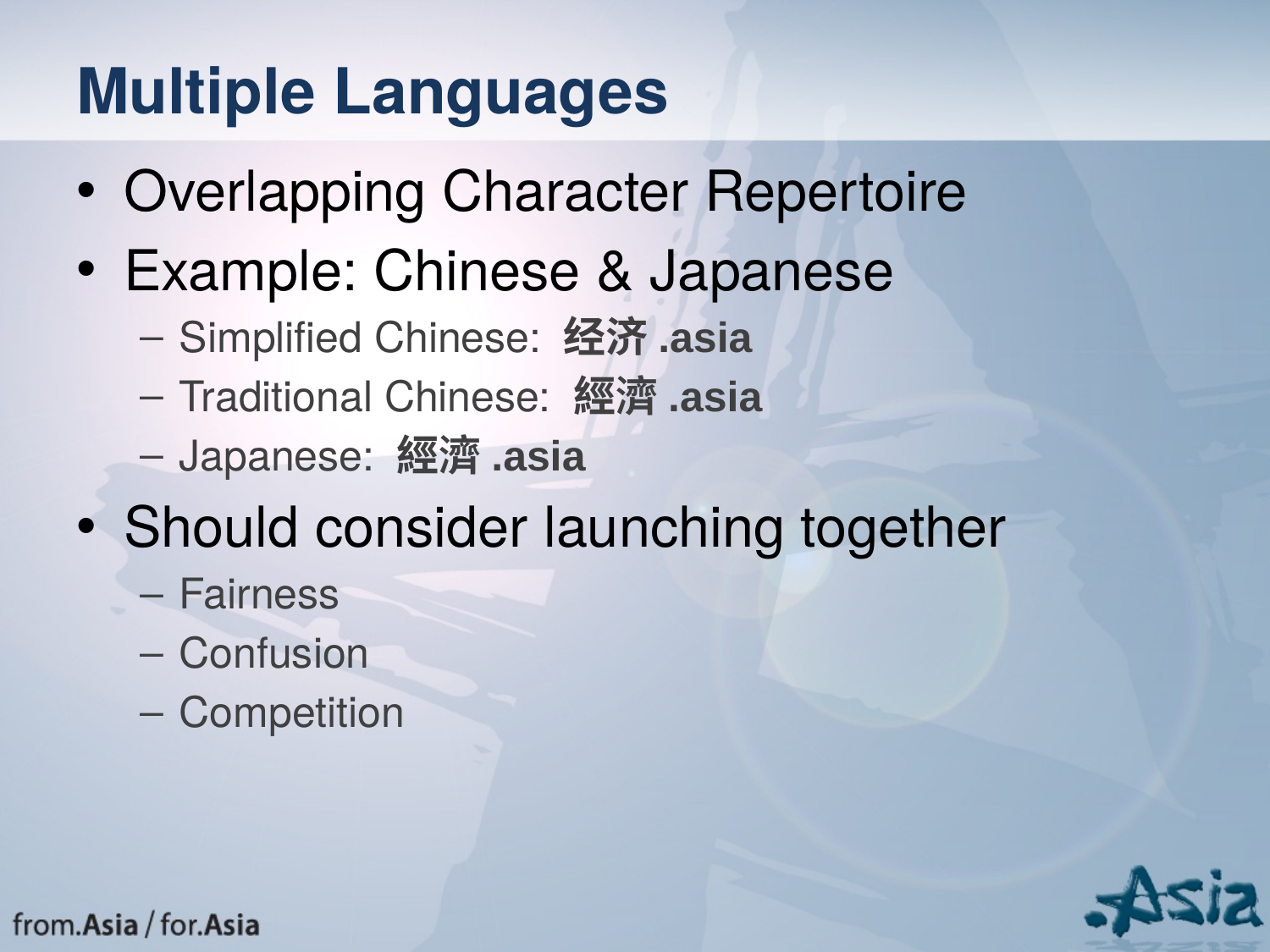

# Multiple Languages
Overlapping Character Repertoire
Example: Chinese & Japanese
Simplified Chinese: 经济.asia
Traditional Chinese: 經濟.asia
Japanese: 經濟.asia
Should consider launching together
Fairness
Confusion
Competition